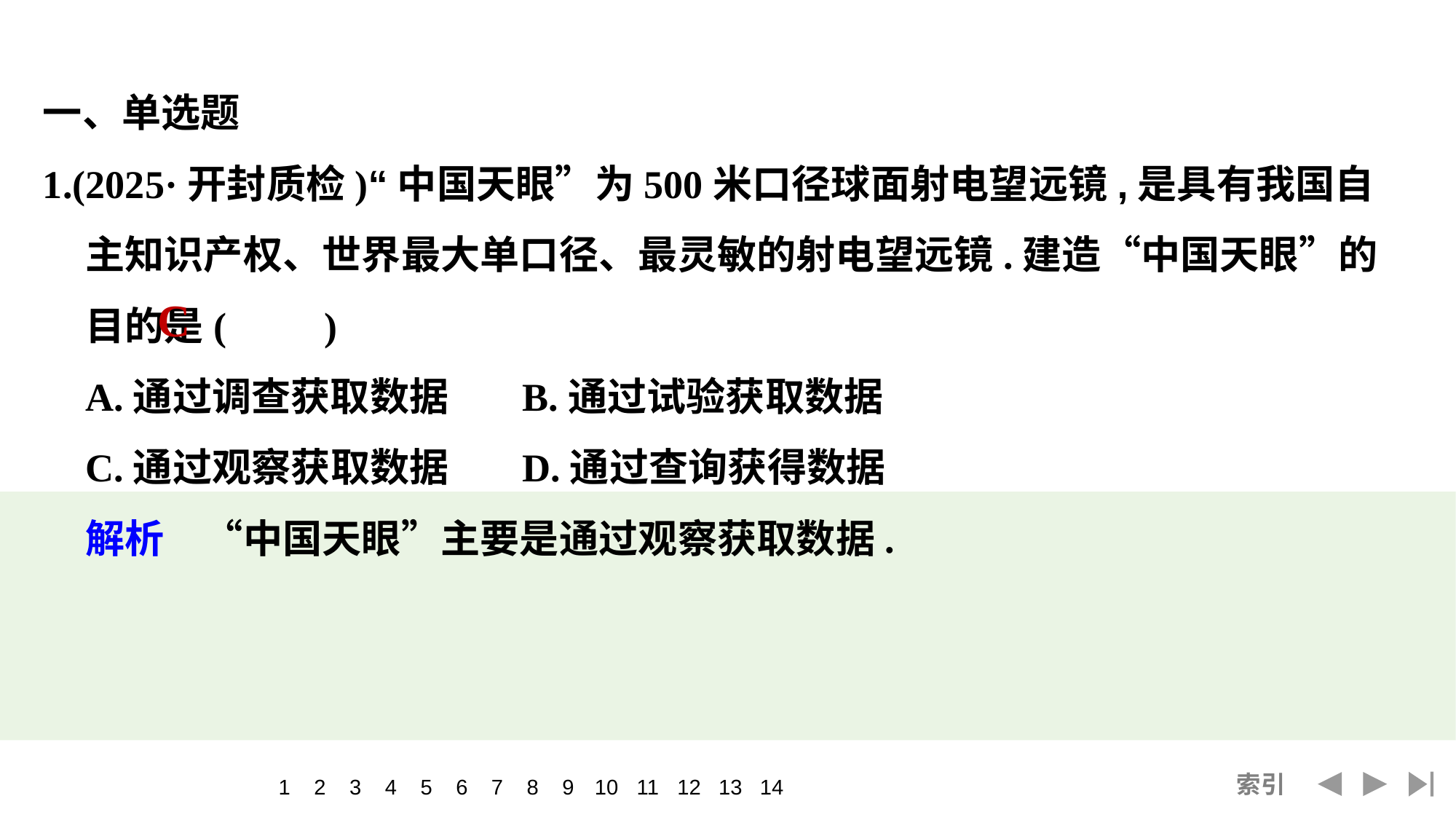

一、单选题
1.(2025·开封质检)“中国天眼”为500米口径球面射电望远镜,是具有我国自主知识产权、世界最大单口径、最灵敏的射电望远镜.建造“中国天眼”的目的是(　　)
	A.通过调查获取数据	B.通过试验获取数据
	C.通过观察获取数据	D.通过查询获得数据
	解析　“中国天眼”主要是通过观察获取数据.
C